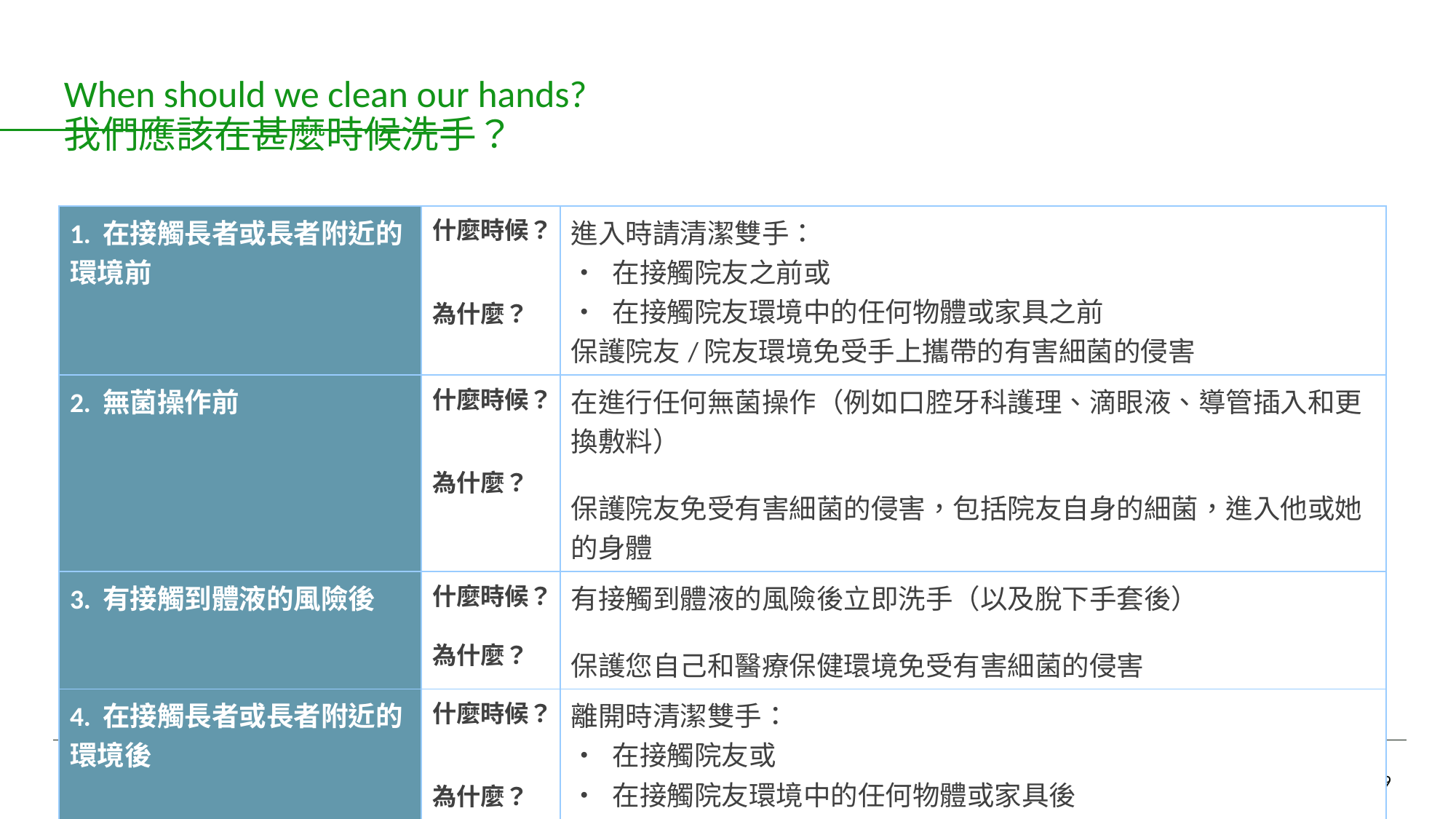

# When should we clean our hands? 我們應該在甚麼時候洗手？
| 1. 在接觸長者或長者附近的環境前 | 什麼時候？ 為什麼？ | 進入時請清潔雙手： • 在接觸院友之前或 • 在接觸院友環境中的任何物體或家具之前 保護院友/院友環境免受手上攜帶的有害細菌的侵害 |
| --- | --- | --- |
| 2. 無菌操作前 | 什麼時候？ 為什麼？ | 在進行任何無菌操作（例如口腔牙科護理、滴眼液、導管插入和更換敷料） 保護院友免受有害細菌的侵害，包括院友自身的細菌，進入他或她的身體 |
| 3. 有接觸到體液的風險後 | 什麼時候？ 為什麼？ | 有接觸到體液的風險後立即洗手（以及脫下手套後） 保護您自己和醫療保健環境免受有害細菌的侵害 |
| 4. 在接觸長者或長者附近的環境後 | 什麼時候？ 為什麼？ | 離開時清潔雙手： • 在接觸院友或 • 在接觸院友環境中的任何物體或家具後 保護您自己和醫療保健環境免受有害細菌的侵害 |
TITLE
December 9, 2024
9